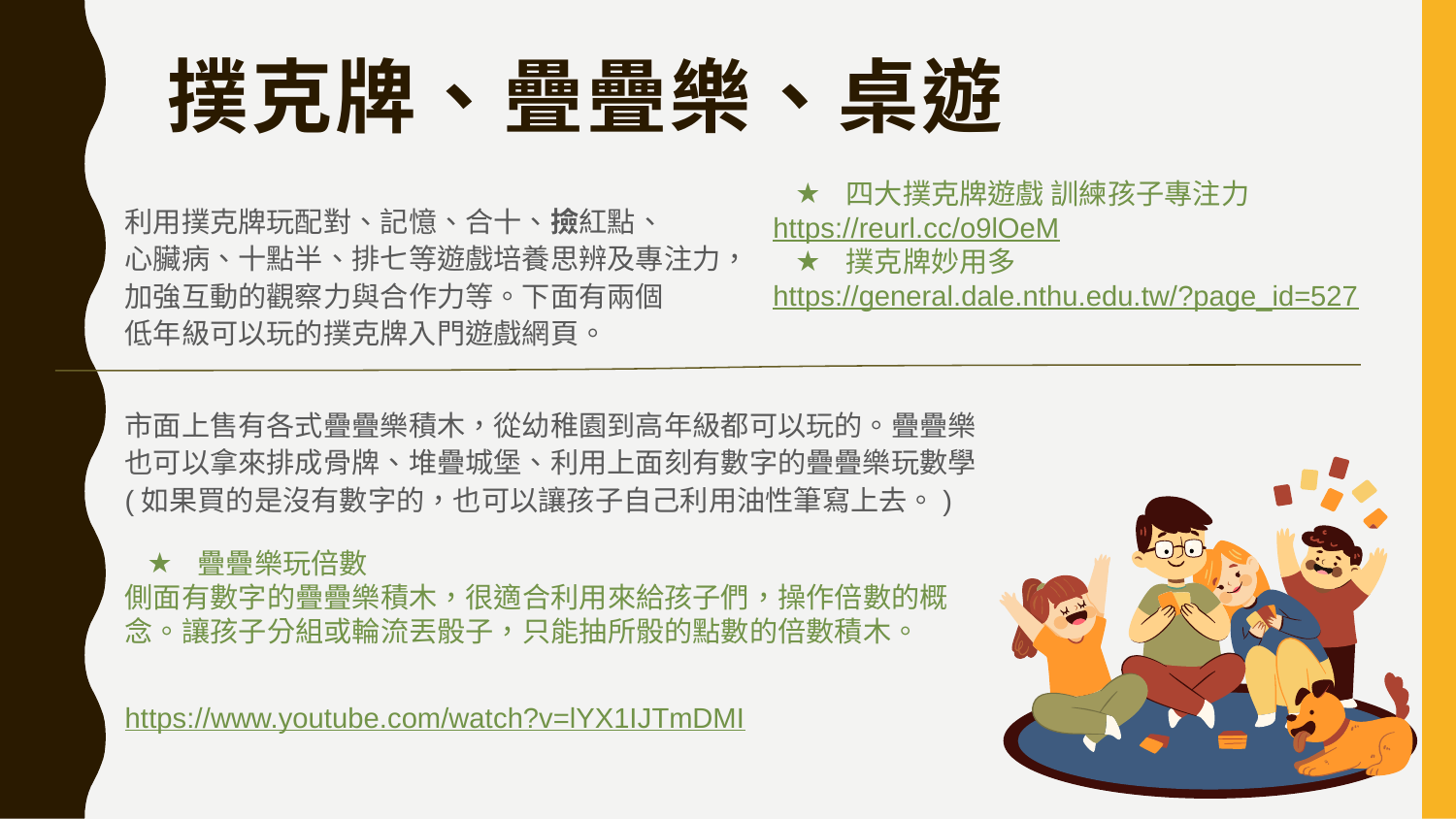

# 撲克牌、疊疊樂、桌遊
四大撲克牌遊戲 訓練孩子專注力
https://reurl.cc/o9lOeM
撲克牌妙用多
https://general.dale.nthu.edu.tw/?page_id=527
利用撲克牌玩配對、記憶、合十、撿紅點、
心臟病、十點半、排七等遊戲培養思辨及專注力，加強互動的觀察力與合作力等。下面有兩個
低年級可以玩的撲克牌入門遊戲網頁。

市面上售有各式疊疊樂積木，從幼稚園到高年級都可以玩的。疊疊樂也可以拿來排成骨牌、堆疊城堡、利用上面刻有數字的疊疊樂玩數學(如果買的是沒有數字的，也可以讓孩子自己利用油性筆寫上去。)

疊疊樂玩倍數
側面有數字的疊疊樂積木，很適合利用來給孩子們，操作倍數的概念。讓孩子分組或輪流丟骰子，只能抽所骰的點數的倍數積木。
https://www.youtube.com/watch?v=lYX1IJTmDMI